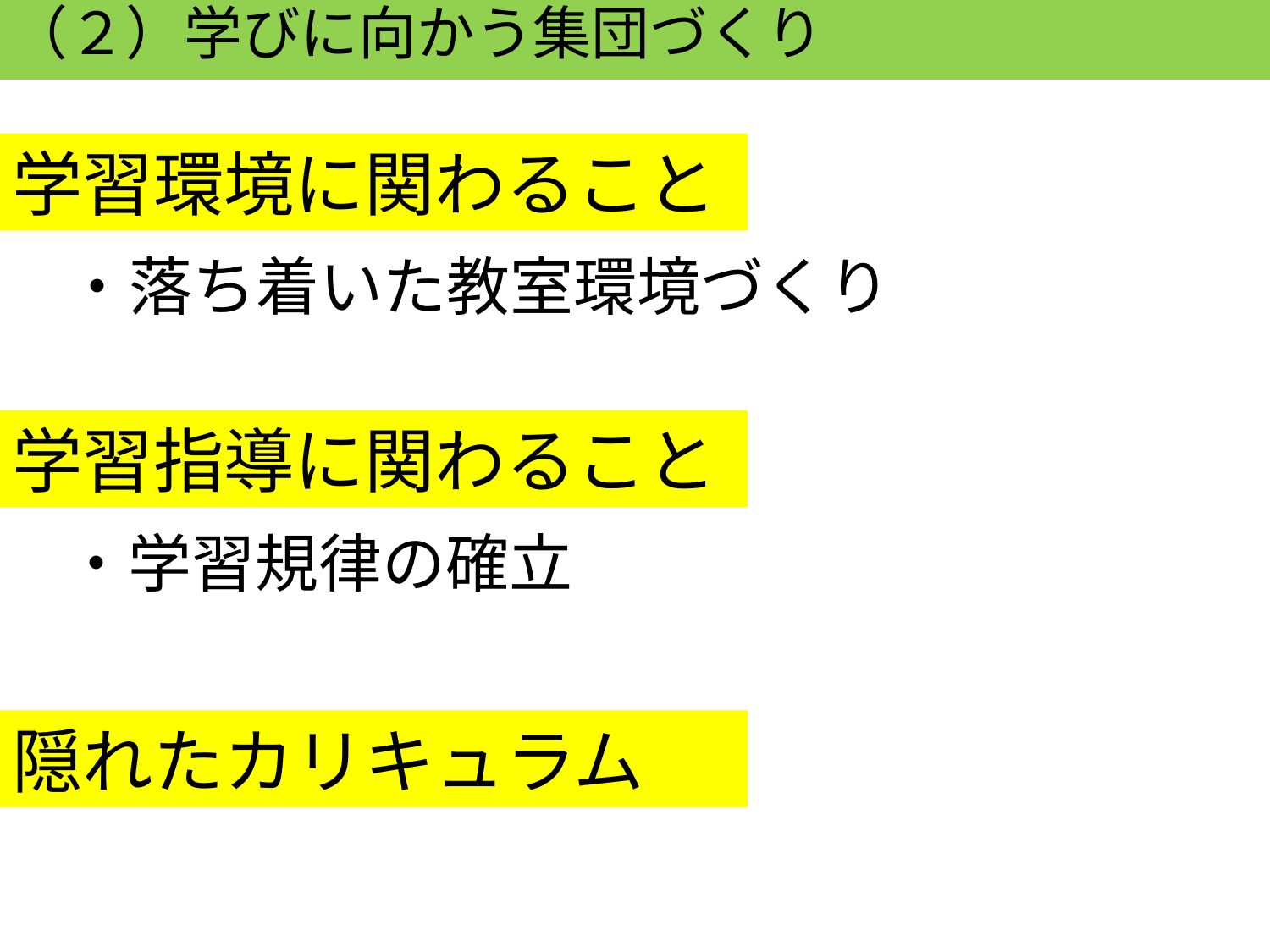

（２）学びに向かう集団づくり
学習環境に関わること
・落ち着いた教室環境づくり
学習指導に関わること
・学習規律の確立
隠れたカリキュラム